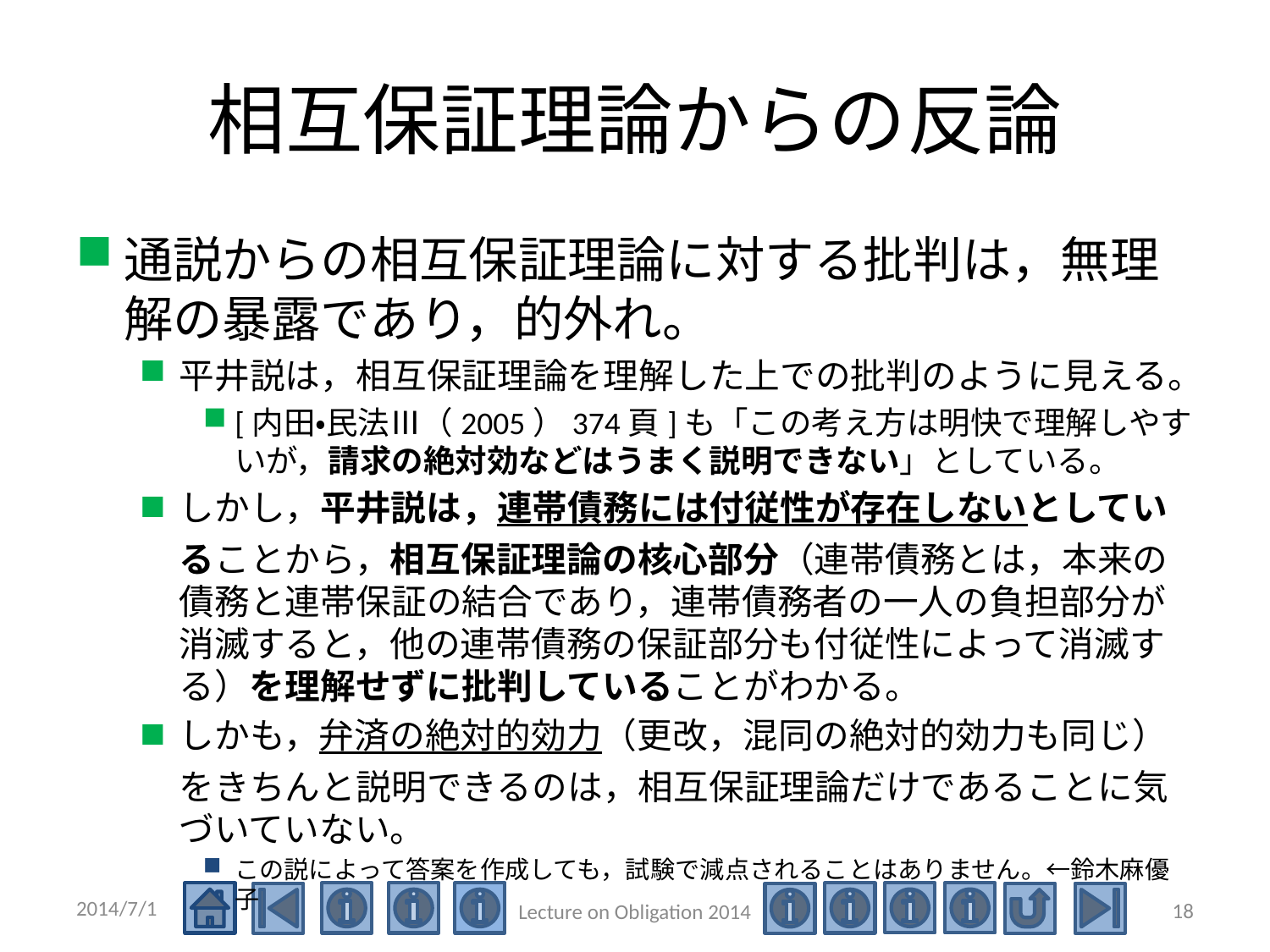

# 相互保証理論からの反論
通説からの相互保証理論に対する批判は，無理解の暴露であり，的外れ。
平井説は，相互保証理論を理解した上での批判のように見える。
[内田・民法Ⅲ（2005）374頁]も「この考え方は明快で理解しやすいが，請求の絶対効などはうまく説明できない」としている。
しかし，平井説は，連帯債務には付従性が存在しないとしていることから，相互保証理論の核心部分（連帯債務とは，本来の債務と連帯保証の結合であり，連帯債務者の一人の負担部分が消滅すると，他の連帯債務の保証部分も付従性によって消滅する）を理解せずに批判していることがわかる。
しかも，弁済の絶対的効力（更改，混同の絶対的効力も同じ）をきちんと説明できるのは，相互保証理論だけであることに気づいていない。
この説によって答案を作成しても，試験で減点されることはありません。←鈴木麻優子
2014/7/1
18
Lecture on Obligation 2014